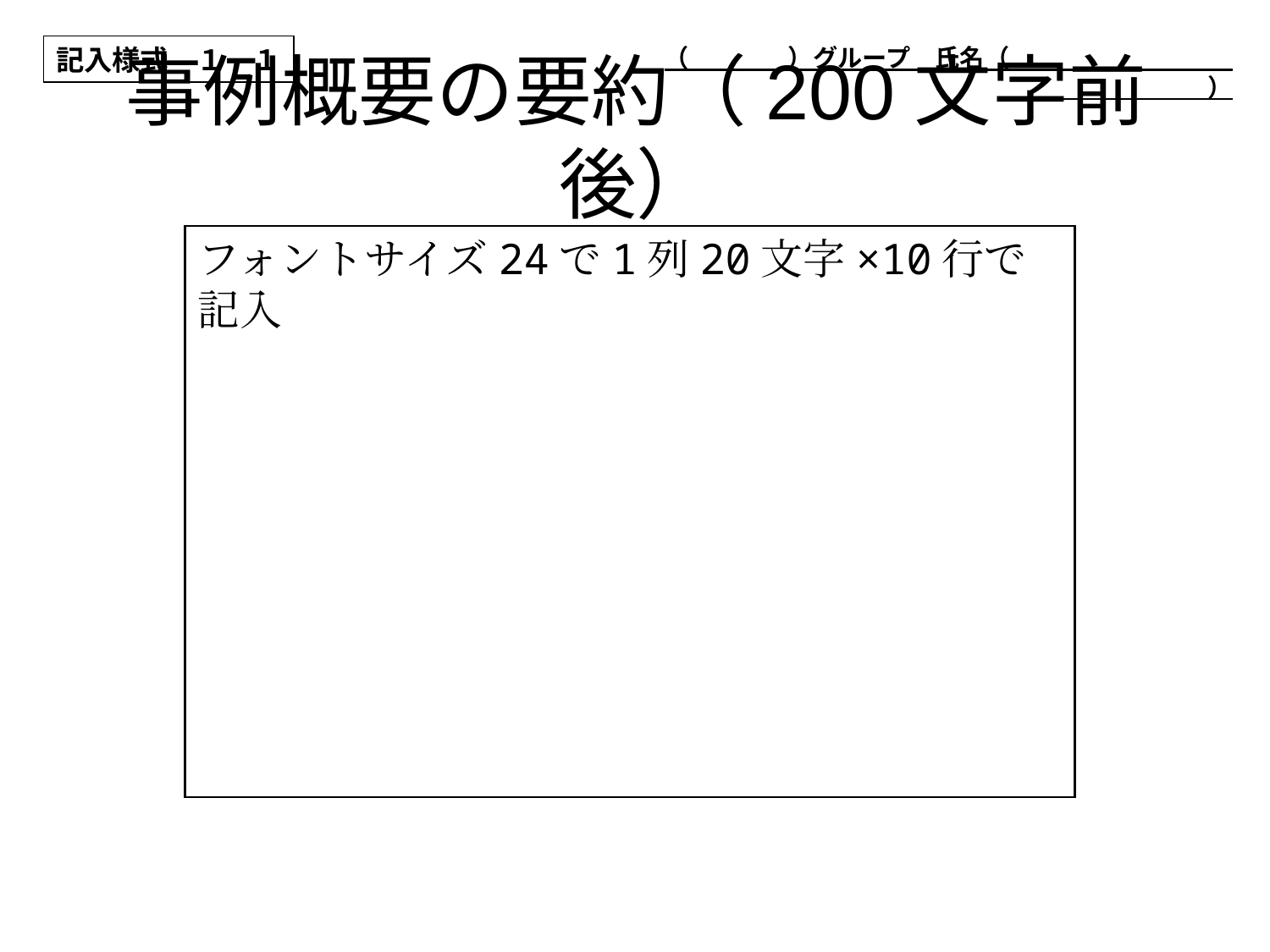

記入様式　１‐１
（　　　　）グループ　氏名（　　　　　　　　　　　　　　　）
# 事例概要の要約（200文字前後）
フォントサイズ24で1列20文字×10行で記入